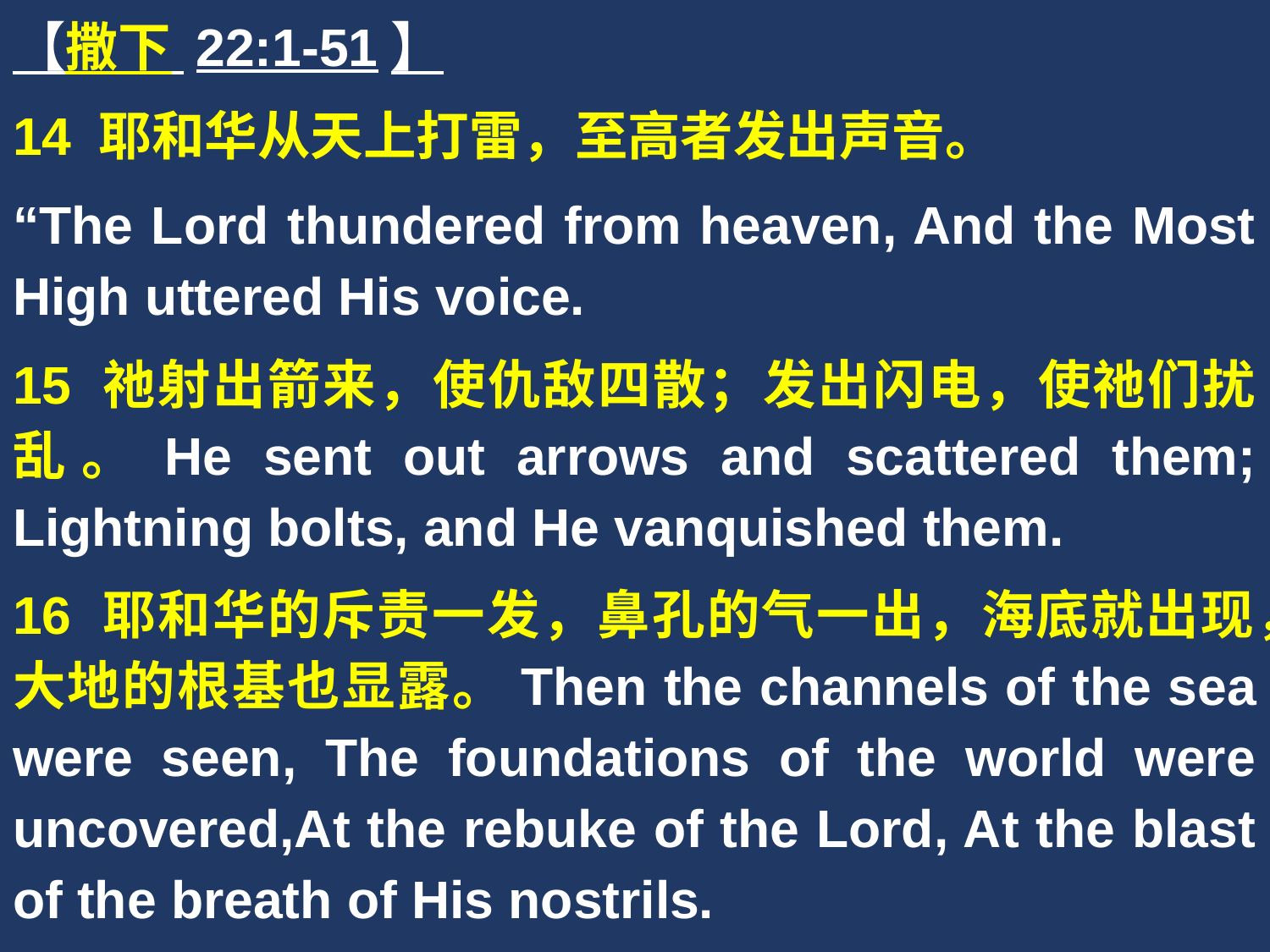

【撒下 22:1-51】
14 耶和华从天上打雷，至高者发出声音。
“The Lord thundered from heaven, And the Most High uttered His voice.
15 祂射出箭来，使仇敌四散；发出闪电，使祂们扰乱。He sent out arrows and scattered them; Lightning bolts, and He vanquished them.
16 耶和华的斥责一发，鼻孔的气一出，海底就出现，大地的根基也显露。Then the channels of the sea were seen, The foundations of the world were uncovered,At the rebuke of the Lord, At the blast of the breath of His nostrils.